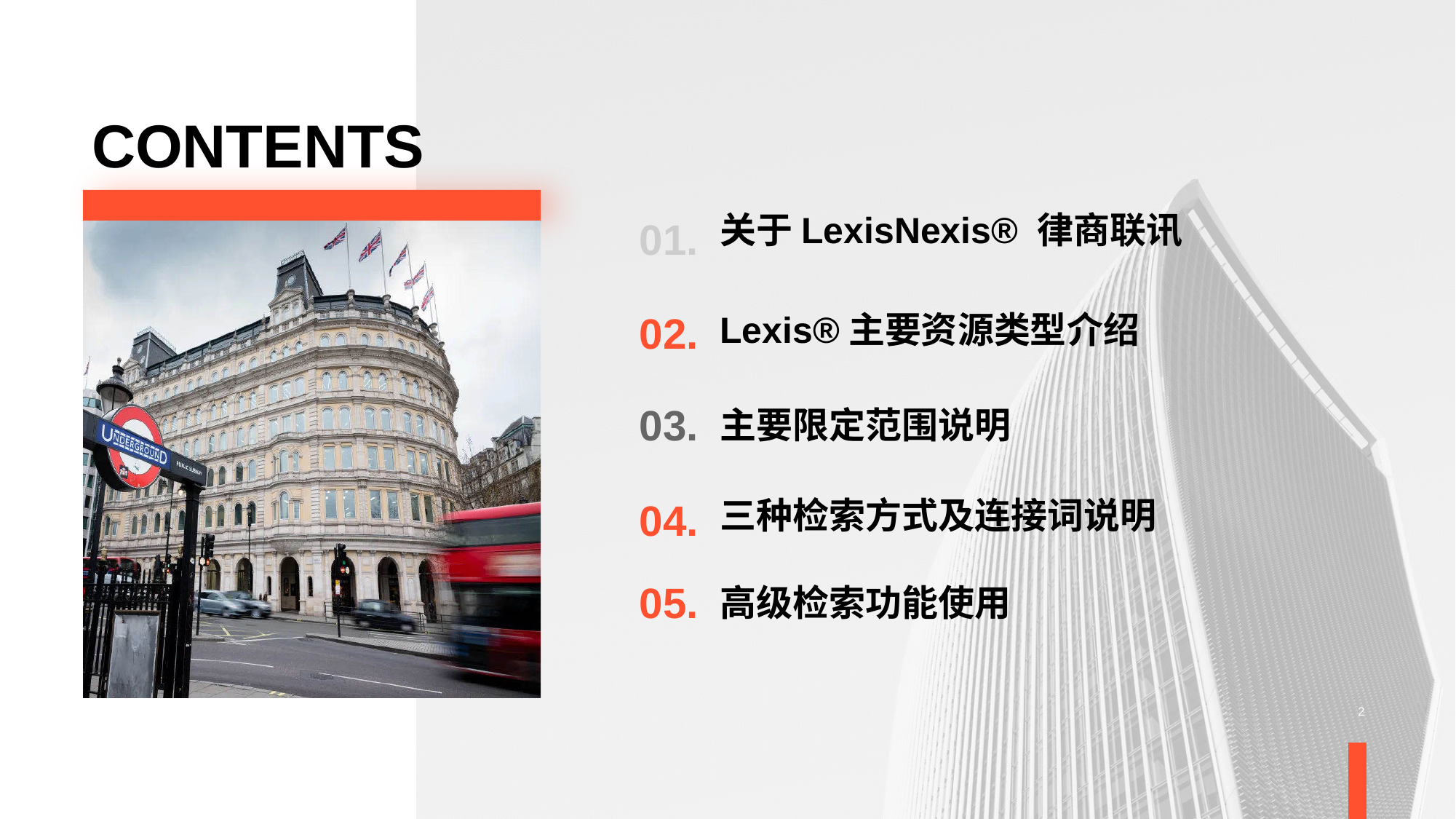

CONTENTS

关于LexisNexis® 律商联讯
01.
02.
Lexis®主要资源类型介绍
03.
主要限定范围说明
三种检索方式及连接词说明
04.
05.
高级检索功能使用
2